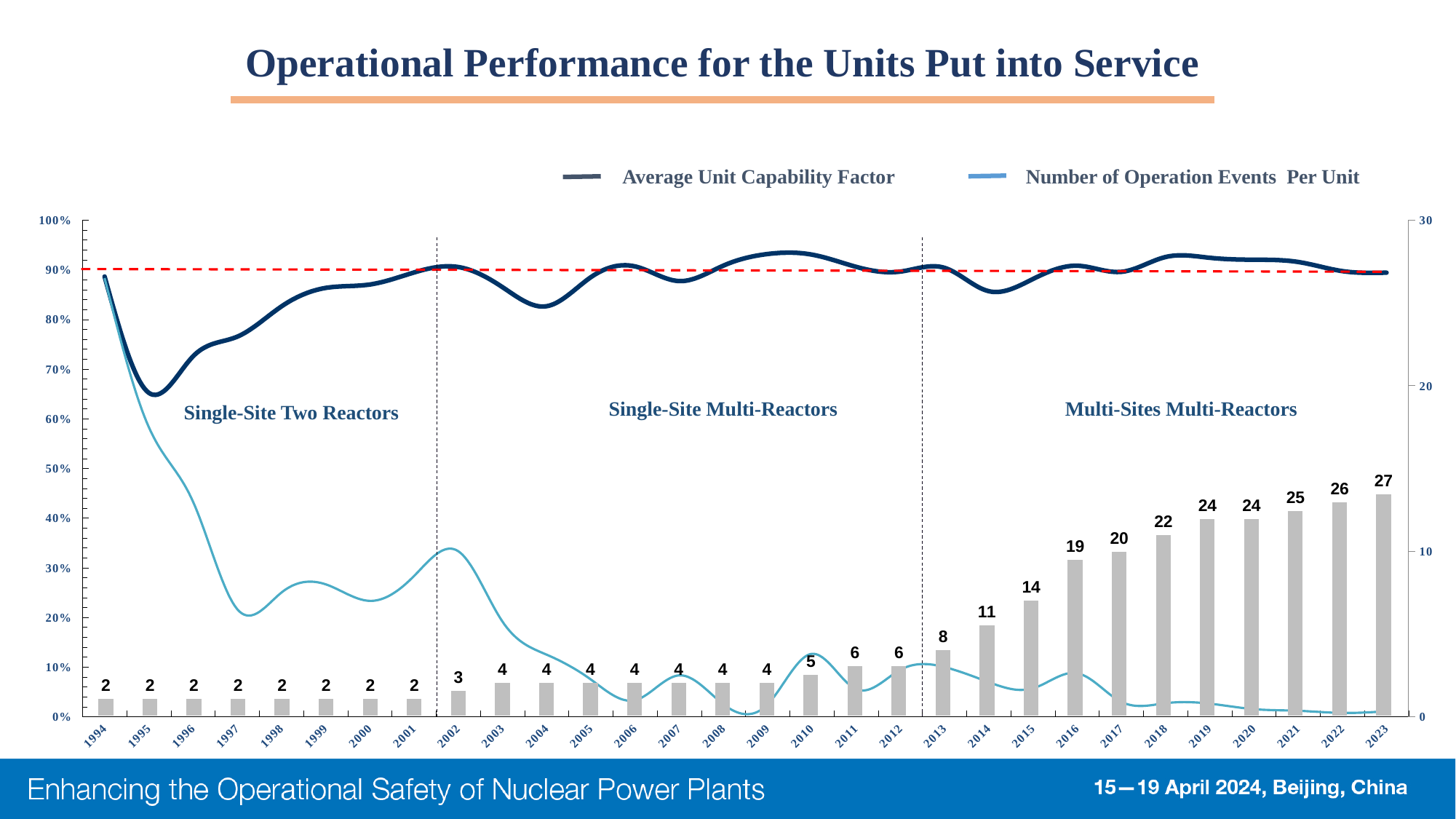

Operational Performance for the Units Put into Service

### Chart

| Category | 机组平均能力因子 | 运行事件数量/机组 |
|---|---|---|
| 1994 | 0.8865 | 26.5 |
| 1995 | 0.6523 | 17.5 |
| 1996 | 0.7257 | 13.0 |
| 1997 | 0.765300000232827 | 6.5 |
| 1998 | 0.826200000232828 | 7.5 |
| 1999 | 0.863500000465656 | 8.0 |
| 2000 | 0.8704 | 7.0 |
| 2001 | 0.8946 | 8.5 |
| 2002 | 0.9056 | 10.0 |
| 2003 | 0.8651 | 5.75 |
| 2004 | 0.8267 | 3.75 |
| 2005 | 0.8851 | 2.25 |
| 2006 | 0.9068 | 1.0 |
| 2007 | 0.8773 | 2.5 |
| 2008 | 0.9085 | 0.75 |
| 2009 | 0.9318 | 0.75 |
| 2010 | 0.9306 | 3.8 |
| 2011 | 0.906 | 1.66666666666667 |
| 2012 | 0.8964 | 2.83333333333333 |
| 2013 | 0.904 | 3.0 |
| 2014 | 0.857 | 2.09090909090909 |
| 2015 | 0.8814 | 1.71428571428571 |
| 2016 | 0.9082 | 2.63157894736842 |
| 2017 | 0.8959 | 0.9 |
| 2018 | 0.9257 | 0.818181818181818 |
| 2019 | 0.9242 | 0.791666666666667 |
| 2020 | 0.9203 | 0.458333333333333 |
| 2021 | 0.9158 | 0.36 |
| 2022 | 0.8974 | 0.230769230769231 |
| 2023 | 0.8943 | 0.33 |
Average Unit Capability Factor
Number of Operation Events  Per Unit
Single-Site Multi-Reactors
Multi-Sites Multi-Reactors
Single-Site Two Reactors

### Chart

| Category | 机组数量 |
|---|---|
| 1994 | 2.0 |
| 1995 | 2.0 |
| 1996 | 2.0 |
| 1997 | 2.0 |
| 1998 | 2.0 |
| 1999 | 2.0 |
| 2000 | 2.0 |
| 2001 | 2.0 |
| 2002 | 3.0 |
| 2003 | 4.0 |
| 2004 | 4.0 |
| 2005 | 4.0 |
| 2006 | 4.0 |
| 2007 | 4.0 |
| 2008 | 4.0 |
| 2009 | 4.0 |
| 2010 | 5.0 |
| 2011 | 6.0 |
| 2012 | 6.0 |
| 2013 | 8.0 |
| 2014 | 11.0 |
| 2015 | 14.0 |
| 2016 | 19.0 |
| 2017 | 20.0 |
| 2018 | 22.0 |
| 2019 | 24.0 |
| 2020 | 24.0 |
| 2021 | 25.0 |
| 2022 | 26.0 |
| 2023 | 27.0 |